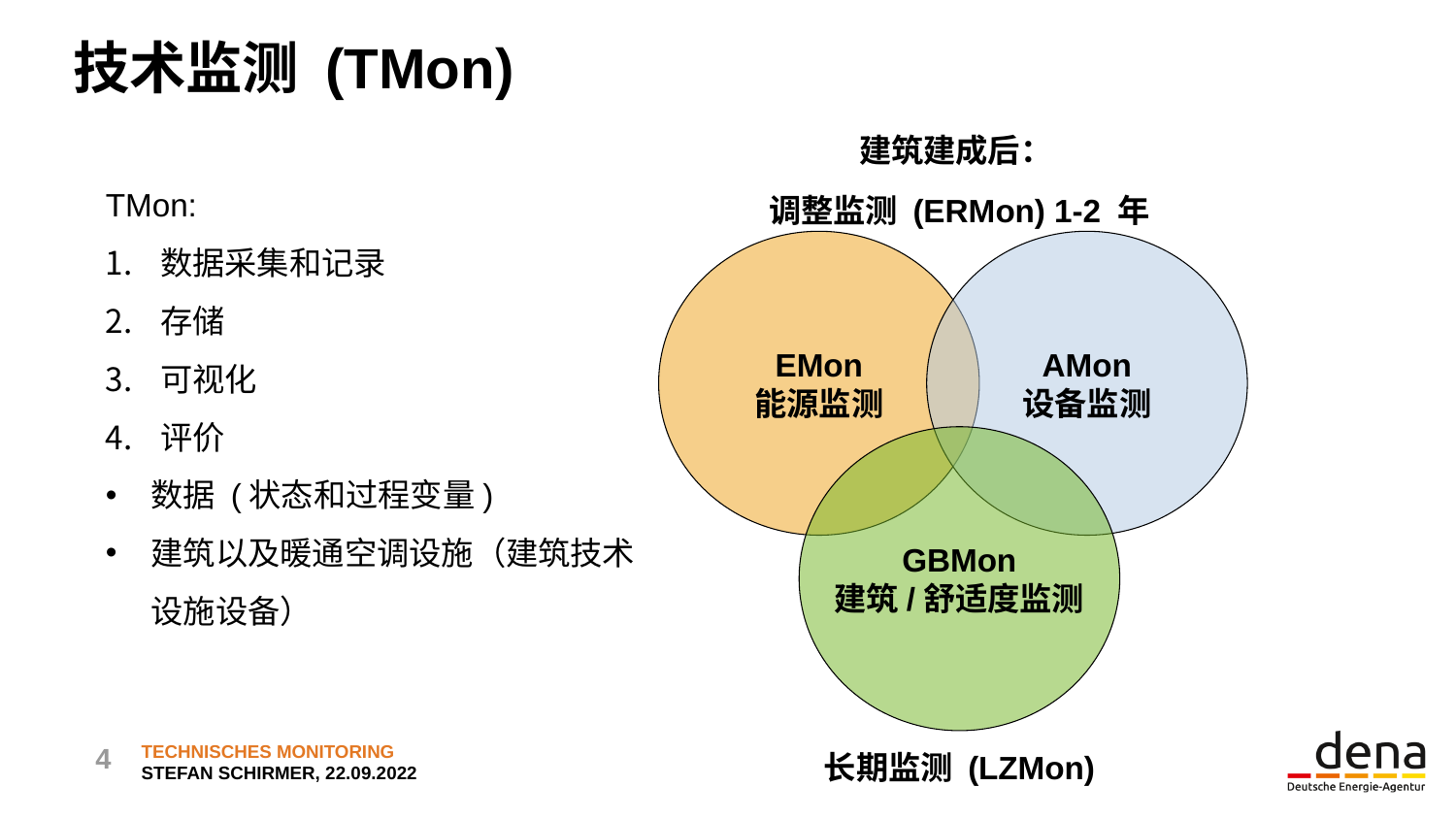

# 技术监测 (Tmon)
建筑建成后：
调整监测 (ERMon) 1-2 年
TMon:
数据采集和记录
存储
可视化
评价
数据 (状态和过程变量)
建筑以及暖通空调设施（建筑技术设施设备）
AMon
设备监测
EMon
能源监测
GBMon
建筑/舒适度监测
长期监测 (LZMon)